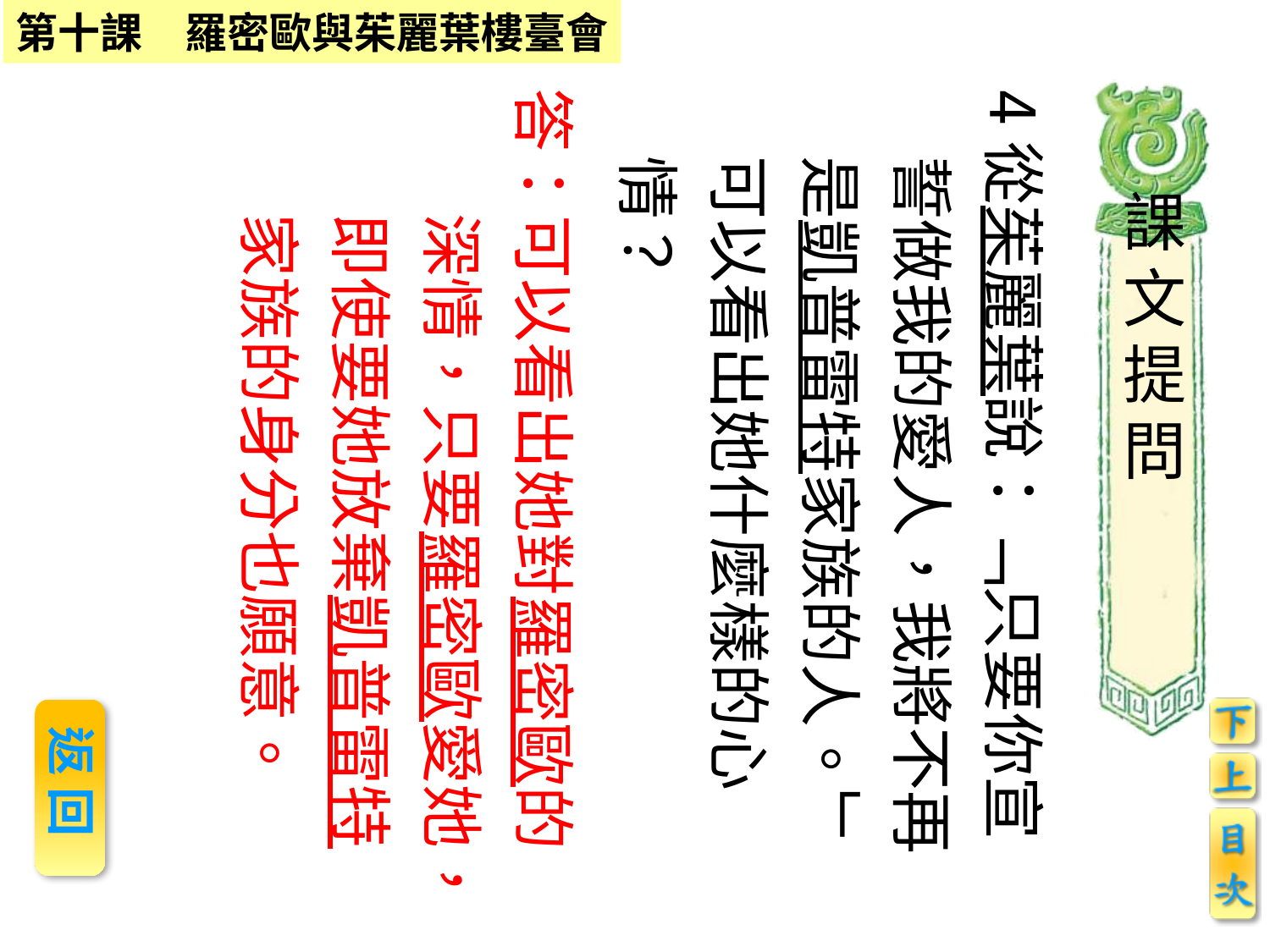

答：可以看出她對羅密歐的深情，只要羅密歐愛她，即使要她放棄凱普雷特家族的身分也願意。
4從茱麗葉說：﹁只要你宣誓做我的愛人，我將不再是凱普雷特家族的人。﹂可以看出她什麼樣的心情？
課文提問
 返 回